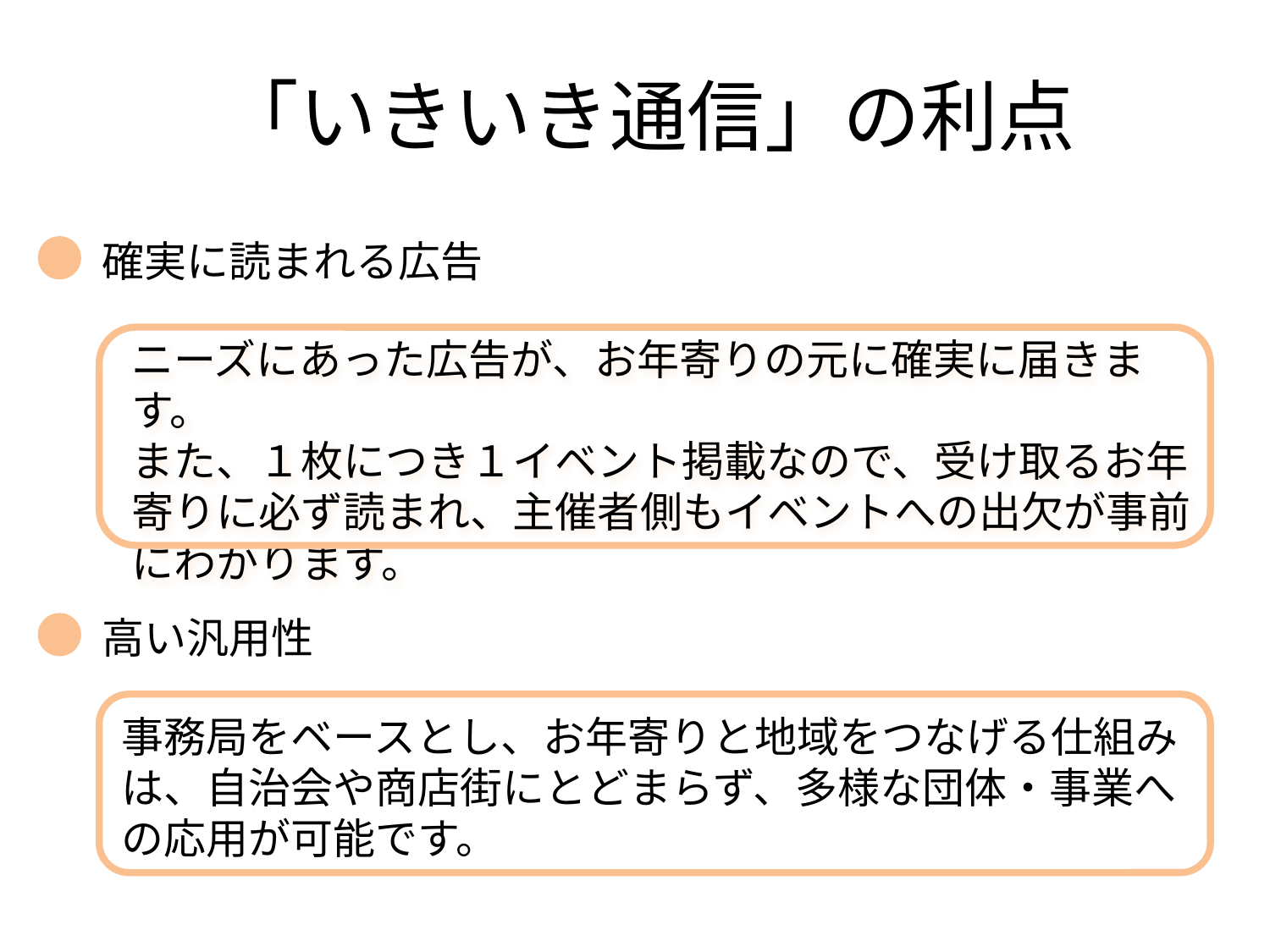

# 「いきいき通信」の利点
確実に読まれる広告

ニーズにあった広告が、お年寄りの元に確実に届きます。
また、１枚につき１イベント掲載なので、受け取るお年寄りに必ず読まれ、主催者側もイベントへの出欠が事前にわかります。
高い汎用性

事務局をベースとし、お年寄りと地域をつなげる仕組みは、自治会や商店街にとどまらず、多様な団体・事業への応用が可能です。